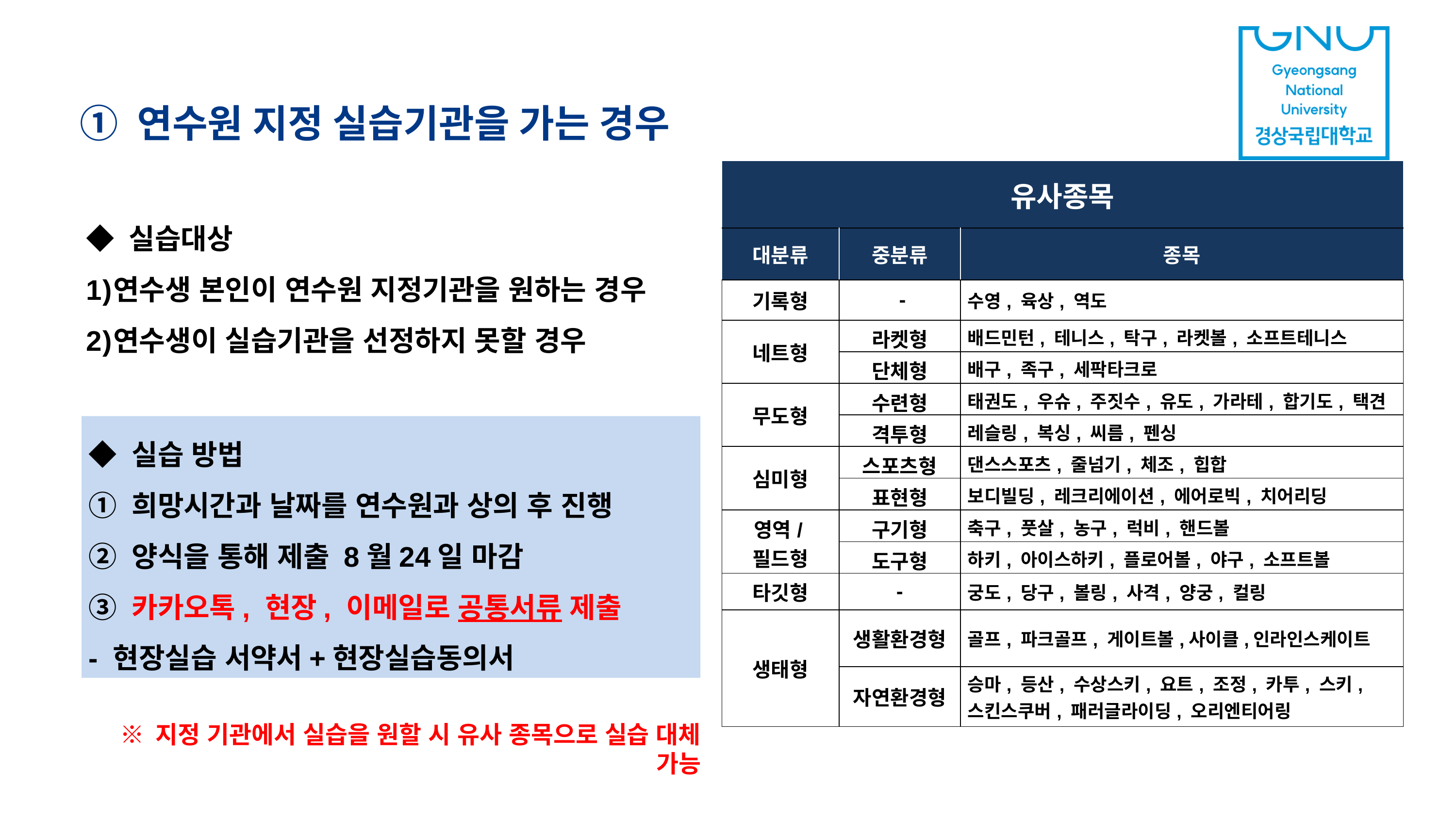

# ① 연수원 지정 실습기관을 가는 경우
| 유사종목 |  |  |
| --- | --- | --- |
| 대분류 | 중분류 | 종목 |
| 기록형 | - | 수영, 육상, 역도 |
| 네트형 | 라켓형 | 배드민턴, 테니스, 탁구, 라켓볼, 소프트테니스 |
|  | 단체형 | 배구, 족구, 세팍타크로 |
| 무도형 | 수련형 | 태권도, 우슈, 주짓수, 유도, 가라테, 합기도, 택견 |
|  | 격투형 | 레슬링, 복싱, 씨름, 펜싱 |
| 심미형 | 스포츠형 | 댄스스포츠, 줄넘기, 체조, 힙합 |
|  | 표현형 | 보디빌딩, 레크리에이션, 에어로빅, 치어리딩 |
| 영역/필드형 | 구기형 | 축구, 풋살, 농구, 럭비, 핸드볼 |
|  | 도구형 | 하키, 아이스하키, 플로어볼, 야구, 소프트볼 |
| 타깃형 | - | 궁도, 당구, 볼링, 사격, 양궁, 컬링 |
| 생태형 | 생활환경형 | 골프, 파크골프, 게이트볼,사이클,인라인스케이트 |
|  | 자연환경형 | 승마, 등산, 수상스키, 요트, 조정, 카투, 스키, 스킨스쿠버, 패러글라이딩, 오리엔티어링 |
◆ 실습대상
연수생 본인이 연수원 지정기관을 원하는 경우
연수생이 실습기관을 선정하지 못할 경우
◆ 실습 방법
① 희망시간과 날짜를 연수원과 상의 후 진행
② 양식을 통해 제출 8월24일 마감
③ 카카오톡, 현장, 이메일로 공통서류 제출
- 현장실습 서약서+현장실습동의서
※ 지정 기관에서 실습을 원할 시 유사 종목으로 실습 대체 가능